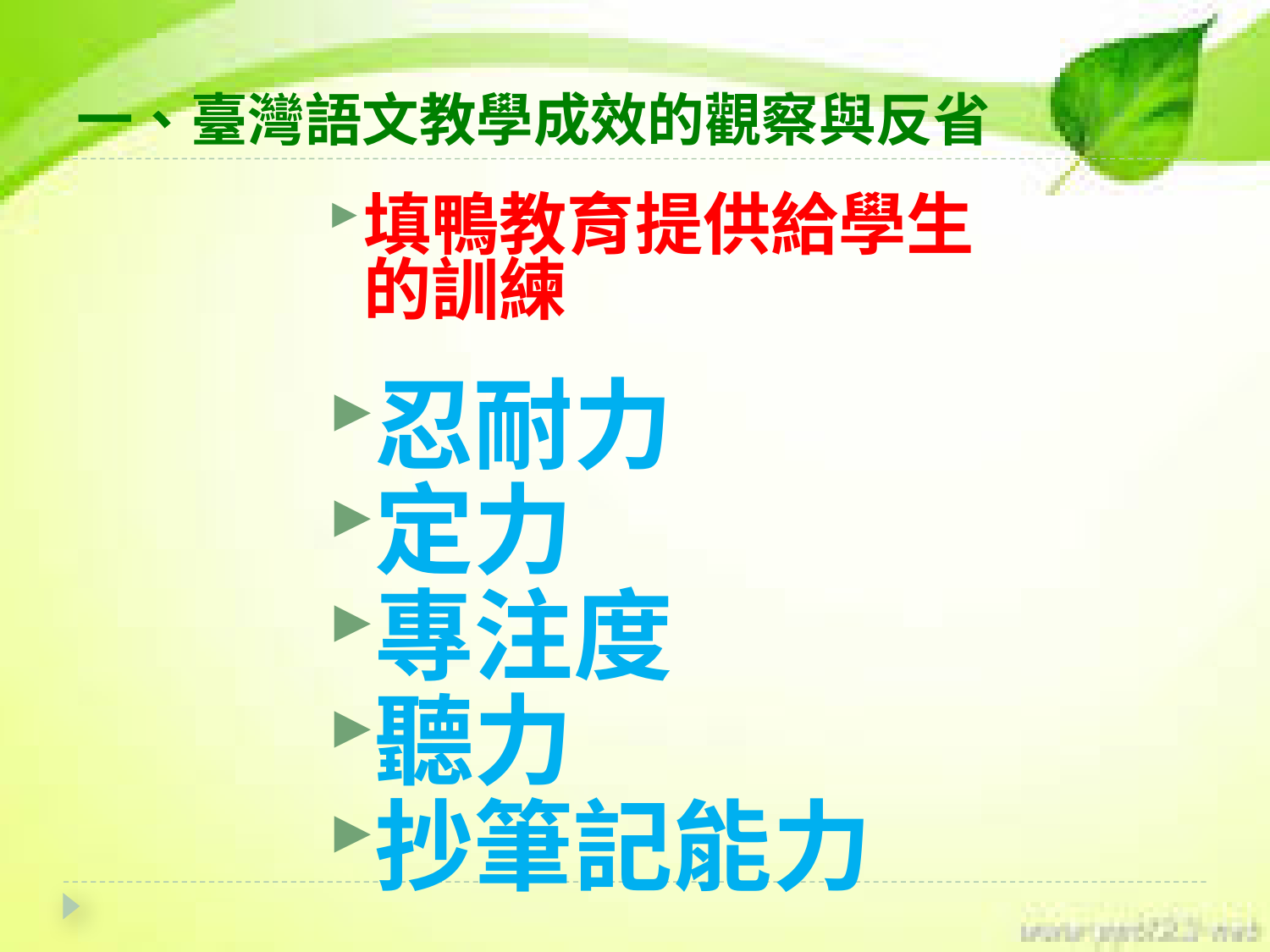

# 一、臺灣語文教學成效的觀察與反省
填鴨教育提供給學生的訓練

忍耐力
定力
專注度
聽力
抄筆記能力